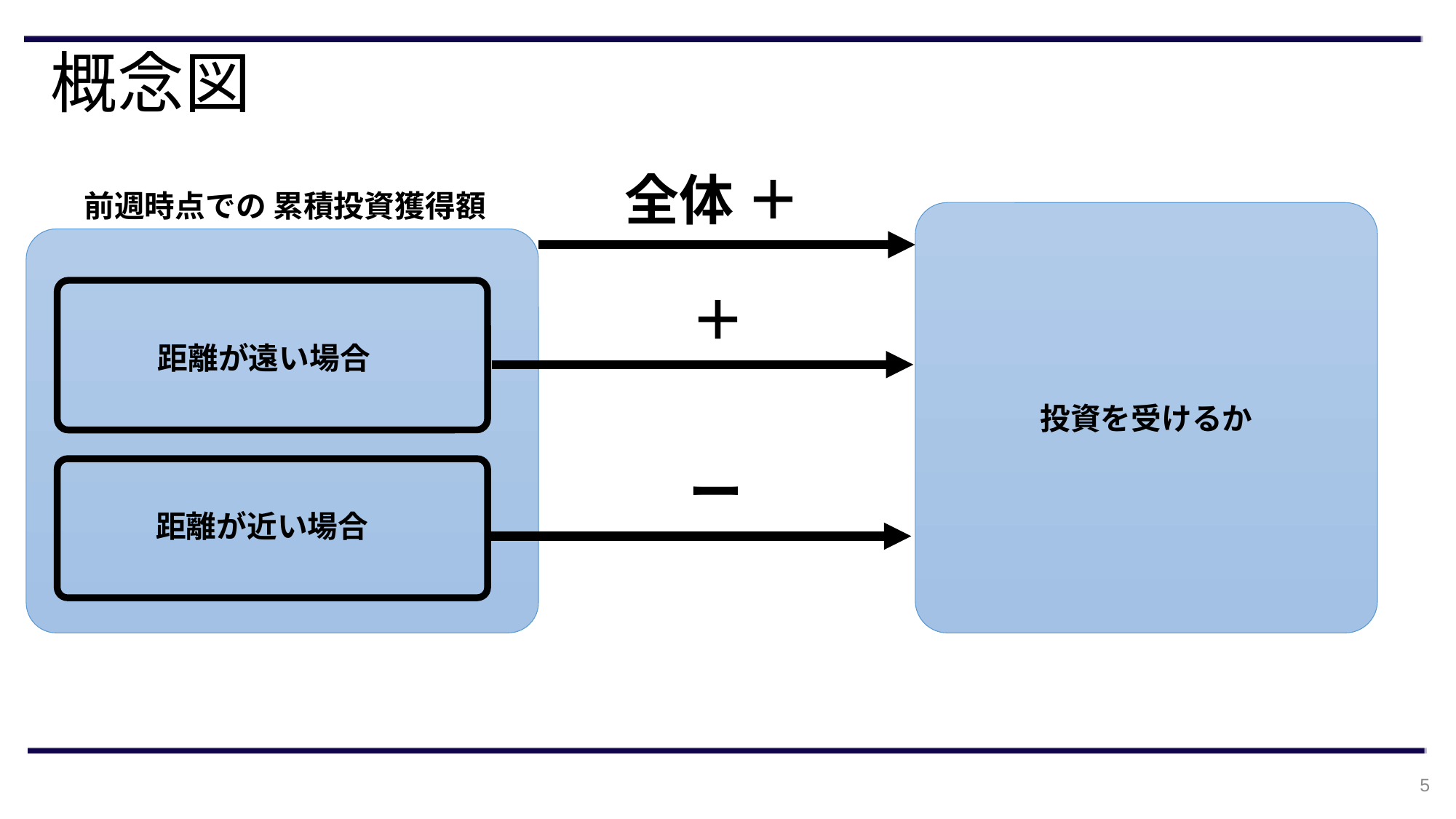

# 概念図
全体 ＋
前週時点での 累積投資獲得額
投資を受けるか

＋
距離が遠い場合
ー

距離が近い場合
5